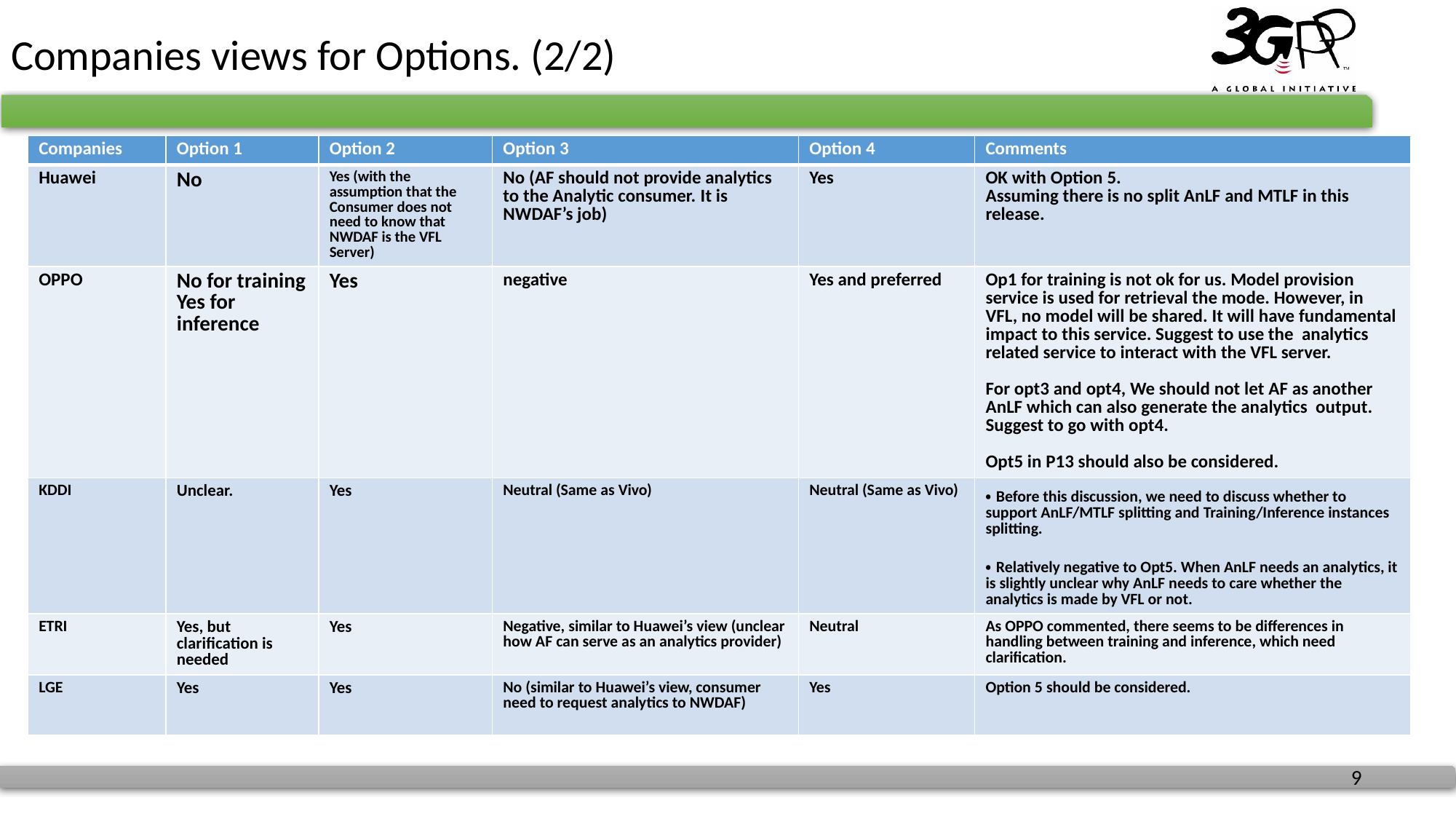

# Companies views for Options. (2/2)
| Companies | Option 1 | Option 2 | Option 3 | Option 4 | Comments |
| --- | --- | --- | --- | --- | --- |
| Huawei | No | Yes (with the assumption that the Consumer does not need to know that NWDAF is the VFL Server) | No (AF should not provide analytics to the Analytic consumer. It is NWDAF’s job) | Yes | OK with Option 5. Assuming there is no split AnLF and MTLF in this release. |
| OPPO | No for training Yes for inference | Yes | negative | Yes and preferred | Op1 for training is not ok for us. Model provision service is used for retrieval the mode. However, in VFL, no model will be shared. It will have fundamental impact to this service. Suggest to use the analytics related service to interact with the VFL server. For opt3 and opt4, We should not let AF as another AnLF which can also generate the analytics output. Suggest to go with opt4. Opt5 in P13 should also be considered. |
| KDDI | Unclear. | Yes | Neutral (Same as Vivo) | Neutral (Same as Vivo) | ・Before this discussion, we need to discuss whether to support AnLF/MTLF splitting and Training/Inference instances splitting. ・Relatively negative to Opt5. When AnLF needs an analytics, it is slightly unclear why AnLF needs to care whether the analytics is made by VFL or not. |
| ETRI | Yes, but clarification is needed | Yes | Negative, similar to Huawei’s view (unclear how AF can serve as an analytics provider) | Neutral | As OPPO commented, there seems to be differences in handling between training and inference, which need clarification. |
| LGE | Yes | Yes | No (similar to Huawei’s view, consumer need to request analytics to NWDAF) | Yes | Option 5 should be considered. |